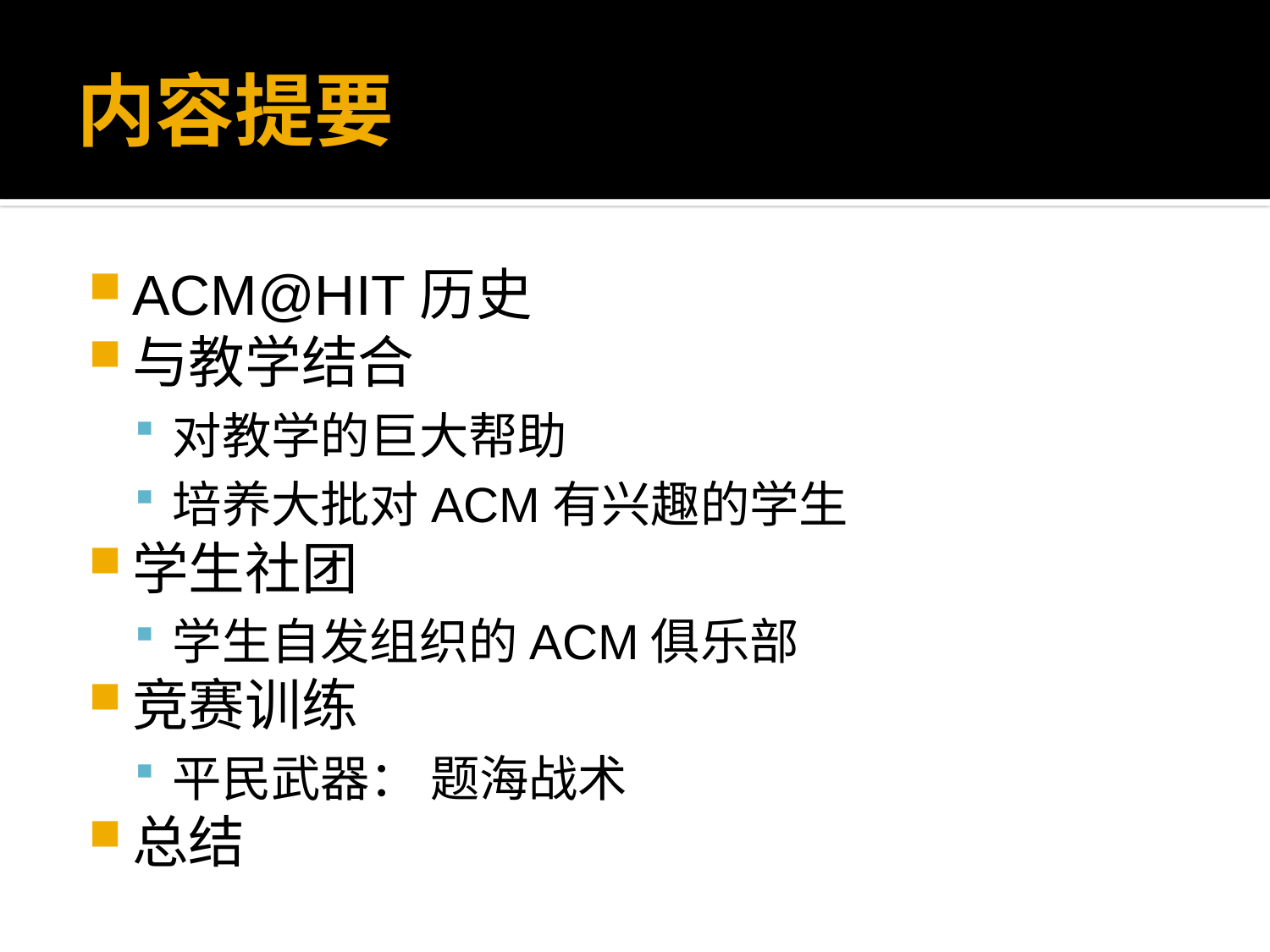

# 内容提要
ACM@HIT历史
与教学结合
对教学的巨大帮助
培养大批对ACM有兴趣的学生
学生社团
学生自发组织的ACM俱乐部
竞赛训练
平民武器： 题海战术
总结